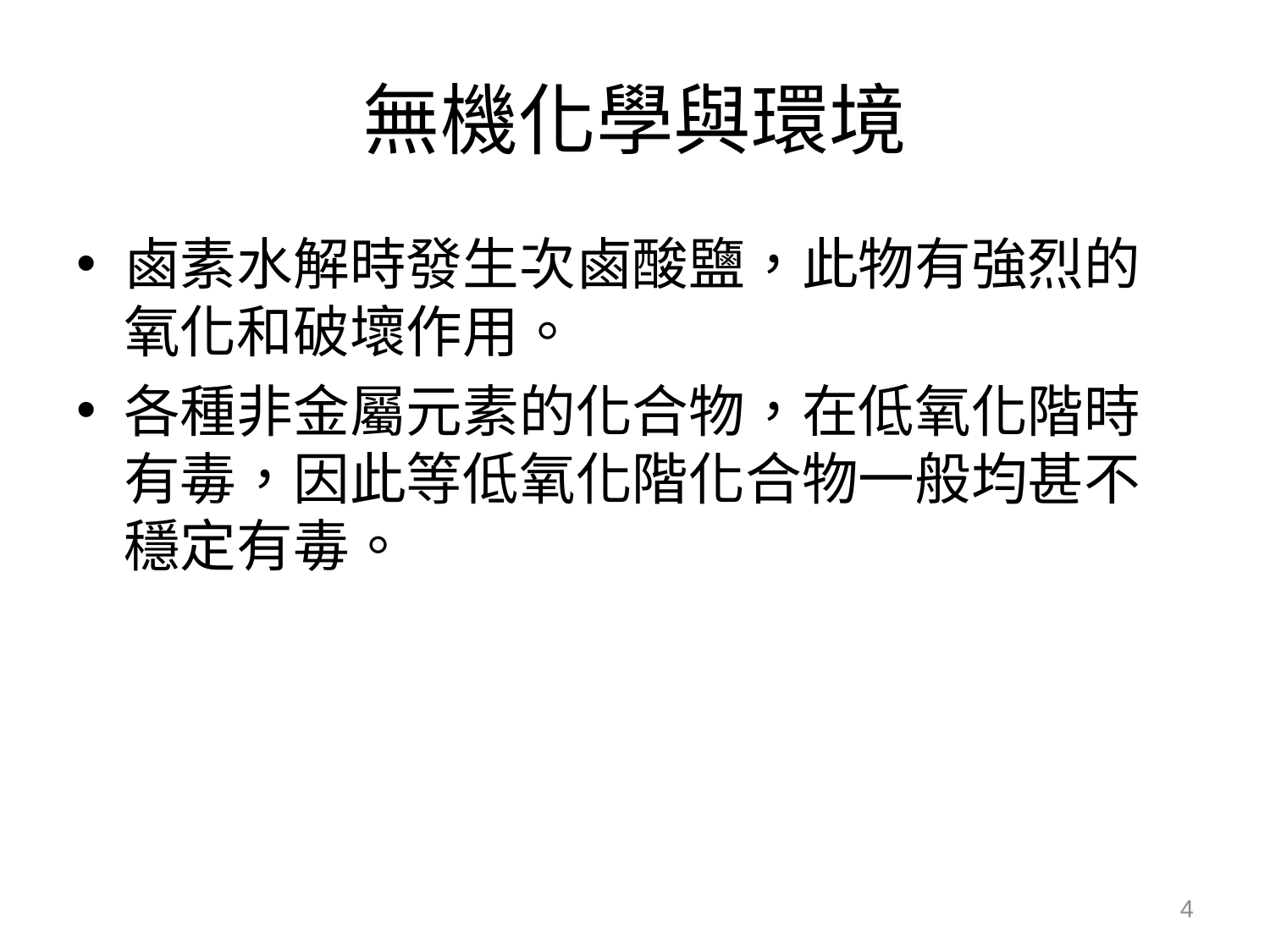

# 無機化學與環境
鹵素水解時發生次鹵酸鹽，此物有強烈的氧化和破壞作用。
各種非金屬元素的化合物，在低氧化階時有毒，因此等低氧化階化合物一般均甚不穩定有毒。

4